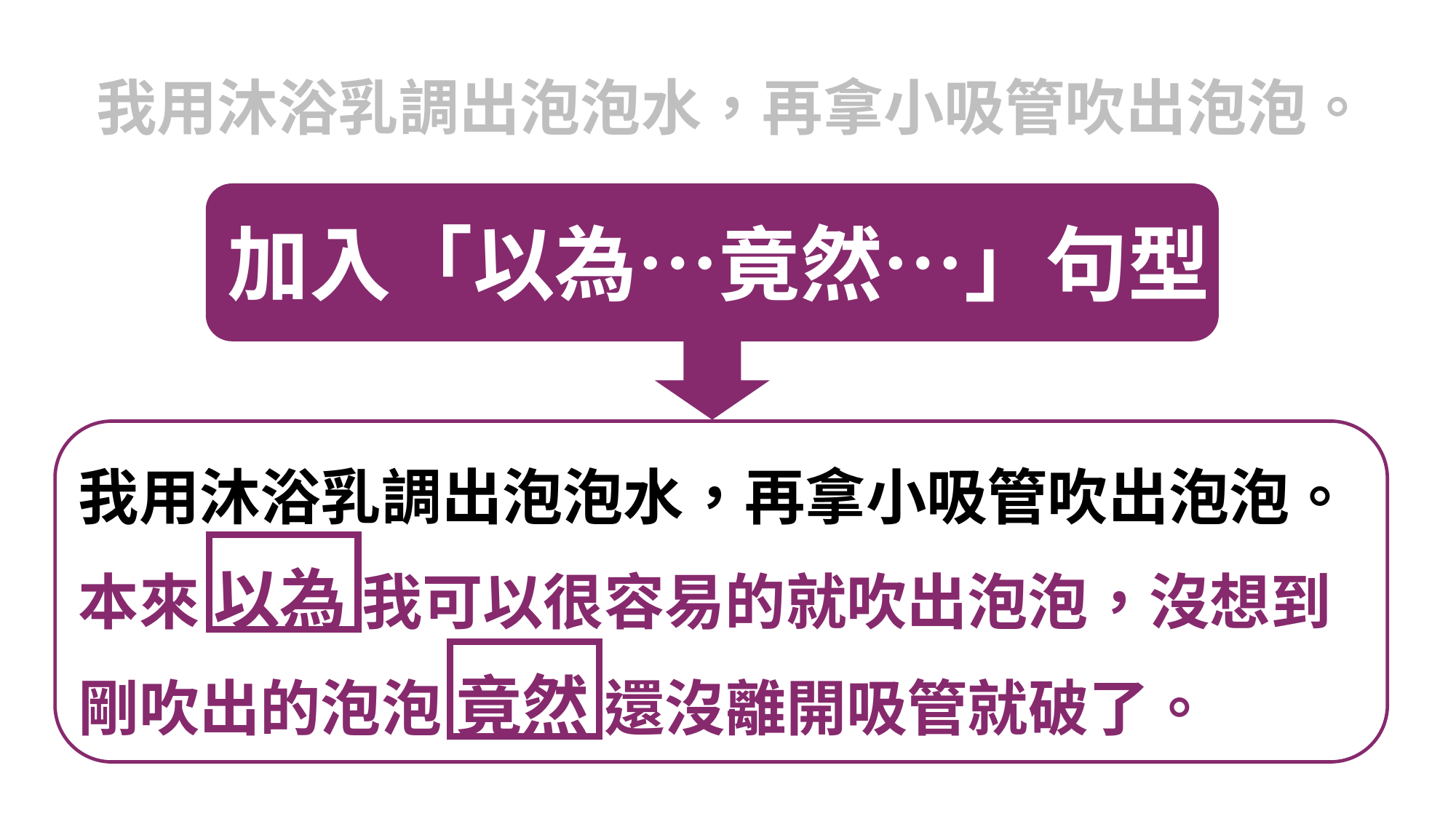

我用沐浴乳調出泡泡水，再拿小吸管吹出泡泡。

加入「以為…竟然…」句型

我用沐浴乳調出泡泡水，再拿小吸管吹出泡泡。本來 以為 我可以很容易的就吹出泡泡，沒想到剛吹出的泡泡 竟然 還沒離開吸管就破了。